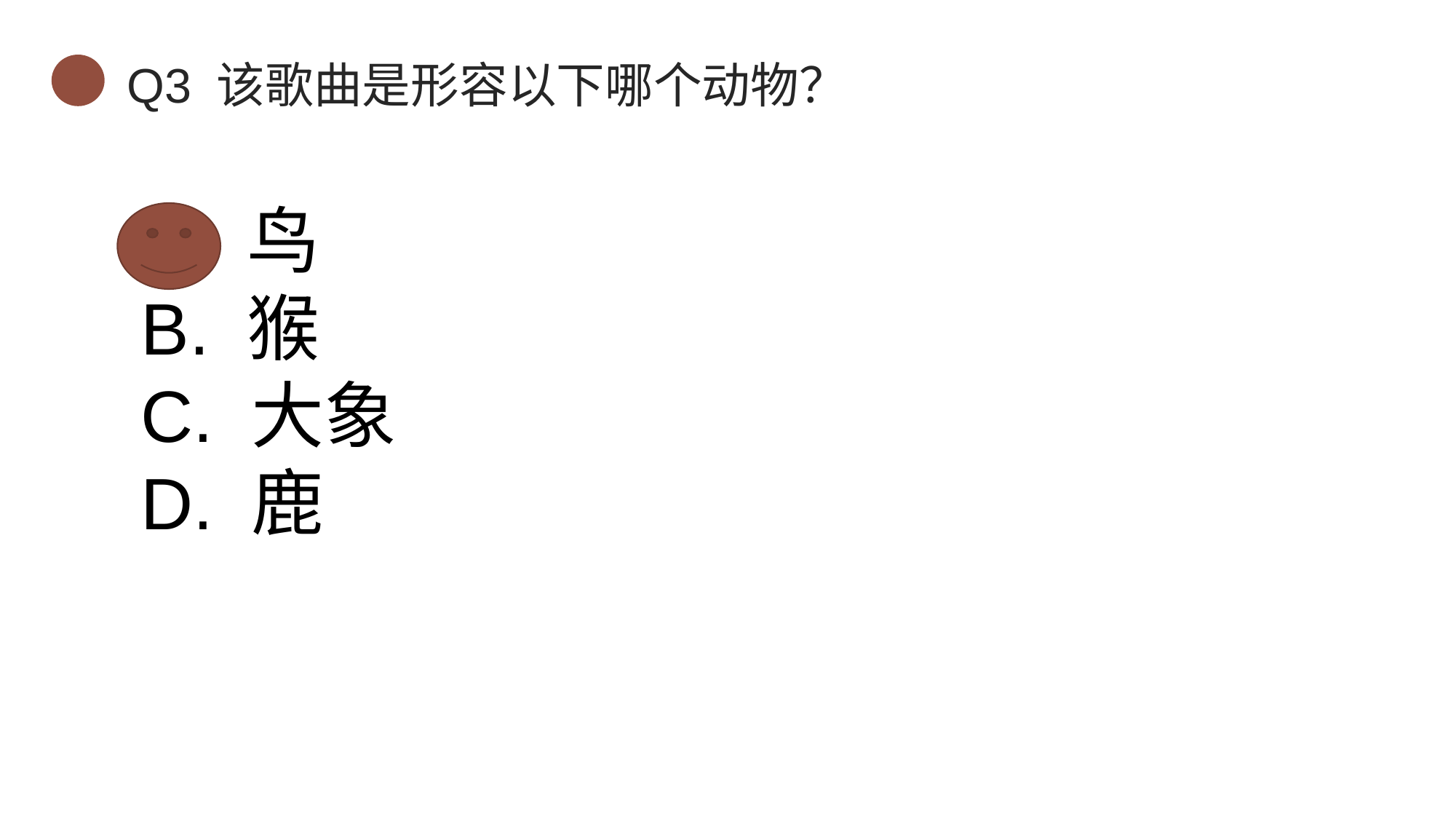

Q3 该歌曲是形容以下哪个动物？
A. 鸟
B. 猴
C. 大象
D. 鹿